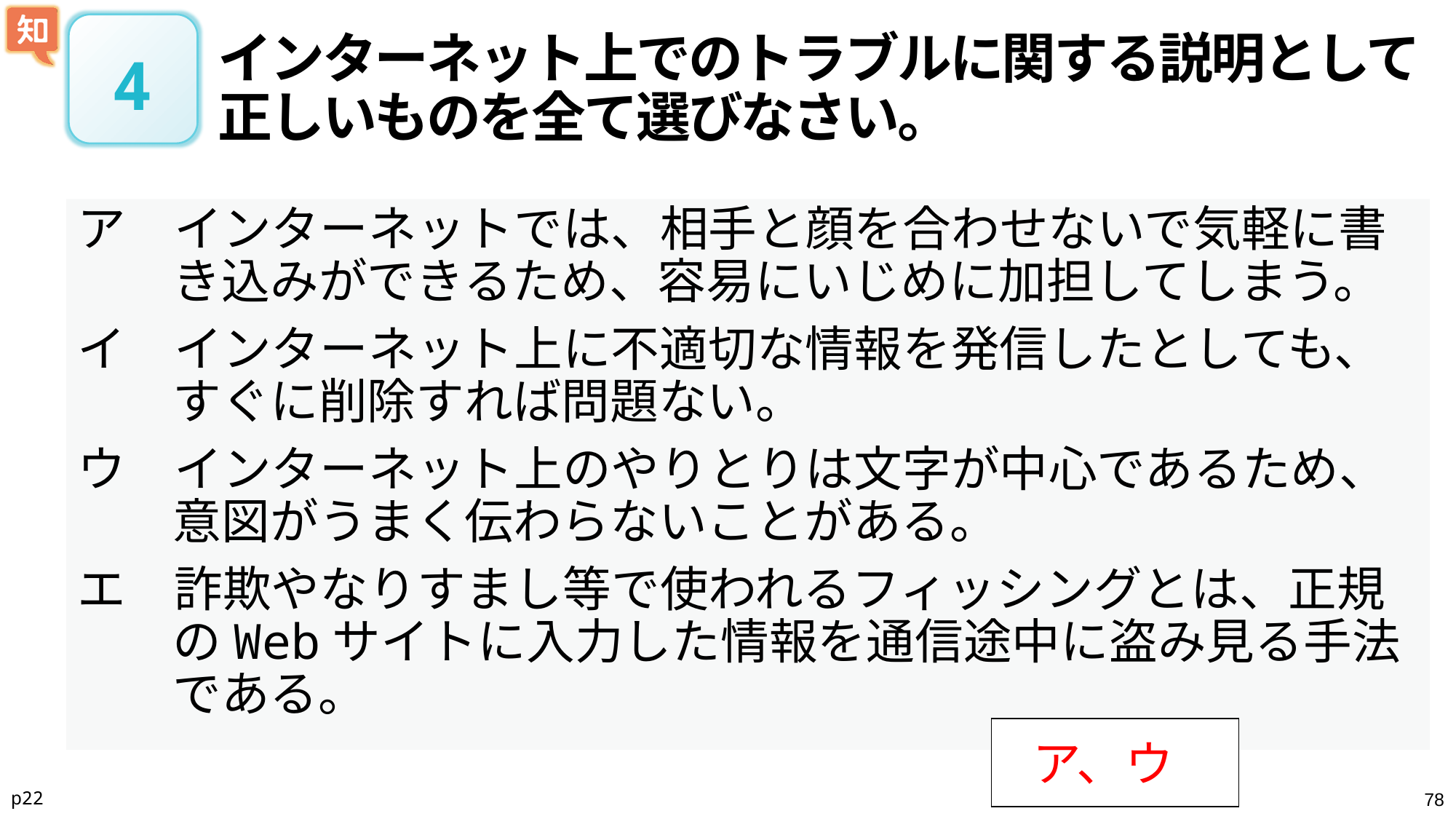

インターネット上でのトラブルに関する説明として正しいものを全て選びなさい。
# 4
ア　インターネットでは、相手と顔を合わせないで気軽に書き込みができるため、容易にいじめに加担してしまう。
イ　インターネット上に不適切な情報を発信したとしても、すぐに削除すれば問題ない。
ウ　インターネット上のやりとりは文字が中心であるため、意図がうまく伝わらないことがある。
エ　詐欺やなりすまし等で使われるフィッシングとは、正規のWebサイトに入力した情報を通信途中に盗み見る手法である。
|  |
| --- |
ア、ウ
p22
78